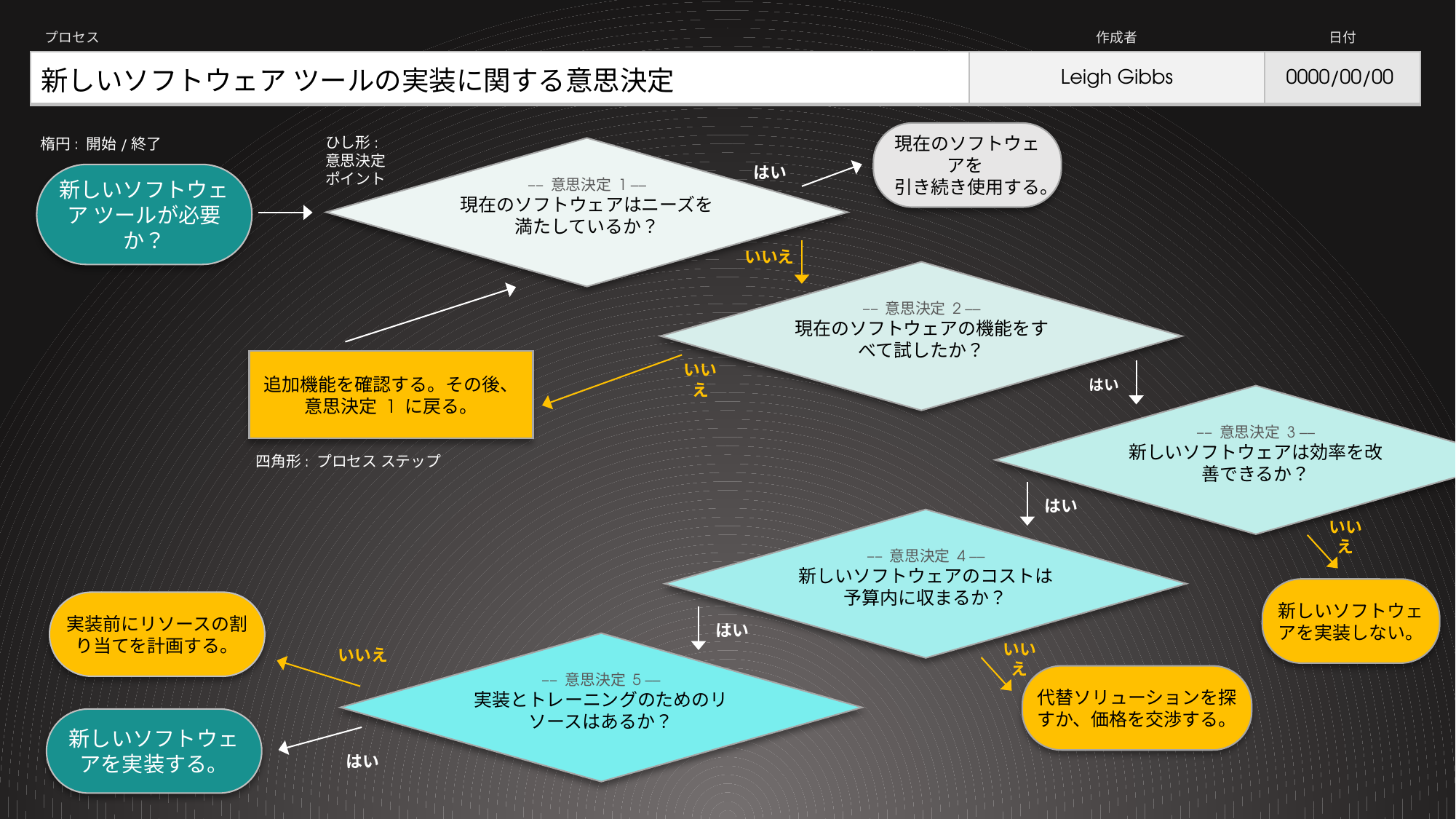

| プロセス | 作成者 | 日付 |
| --- | --- | --- |
| 新しいソフトウェア ツールの実装に関する意思決定 | Leigh Gibbs | 0000/00/00 |
現在のソフトウェアを
引き続き使用する。
楕円: 開始/終了
ひし形:
意思決定
ポイント
–– 意思決定 1 ––
現在のソフトウェアはニーズを満たしているか？
はい
新しいソフトウェア ツールが必要か？
いいえ
–– 意思決定 2 ––
現在のソフトウェアの機能をすべて試したか？
追加機能を確認する。その後、
意思決定 1 に戻る。
いいえ
はい
–– 意思決定 3 ––
新しいソフトウェアは効率を改善できるか？
四角形: プロセス ステップ
はい
–– 意思決定 4 ––
新しいソフトウェアのコストは予算内に収まるか？
いいえ
新しいソフトウェアを実装しない。
実装前にリソースの割り当てを計画する。
はい
いいえ
–– 意思決定 5 ––
実装とトレーニングのためのリソースはあるか？
いいえ
代替ソリューションを探すか、価格を交渉する。
新しいソフトウェアを実装する。
はい